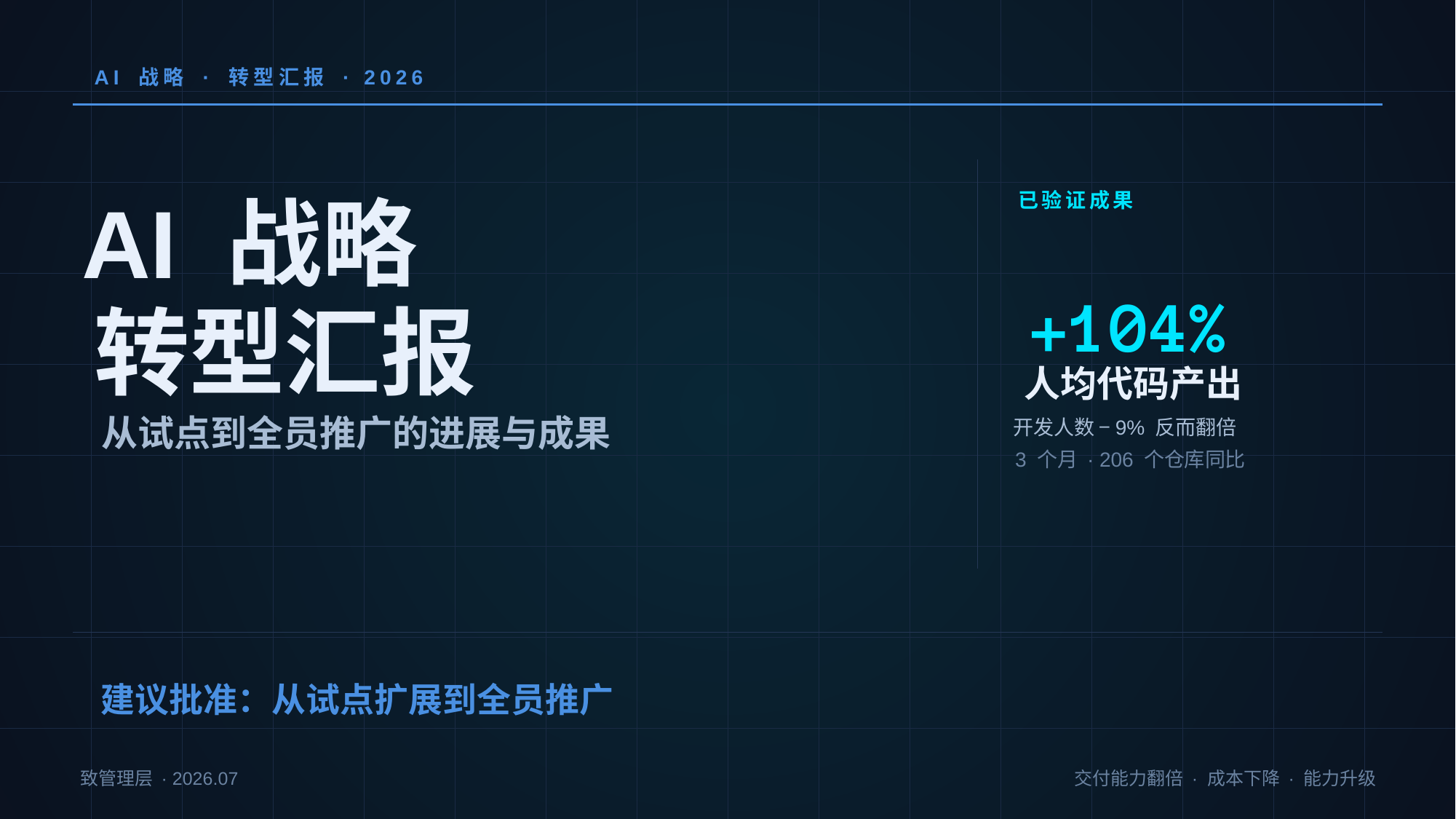

AI 战略 · 转型汇报 · 2026

已验证成果
+104%
人均代码产出
开发人数 −9% 反而翻倍
3 个月 · 206 个仓库同比
AI 战略
转型汇报
从试点到全员推广的进展与成果

建议批准：从试点扩展到全员推广
致管理层 · 2026.07
交付能力翻倍 · 成本下降 · 能力升级